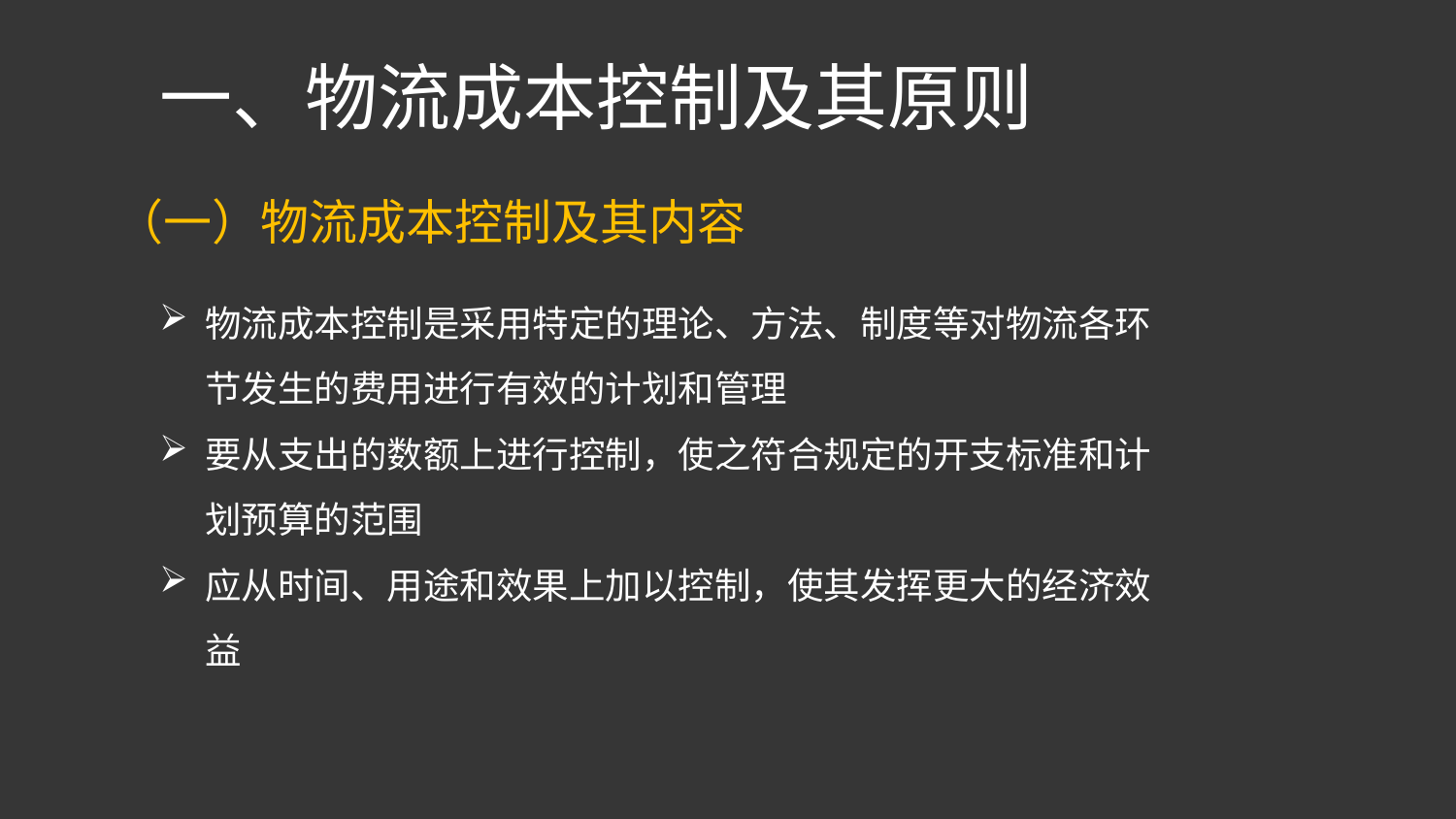

一、物流成本控制及其原则
（一）物流成本控制及其内容
物流成本控制是采用特定的理论、方法、制度等对物流各环节发生的费用进行有效的计划和管理
要从支出的数额上进行控制，使之符合规定的开支标准和计划预算的范围
应从时间、用途和效果上加以控制，使其发挥更大的经济效益